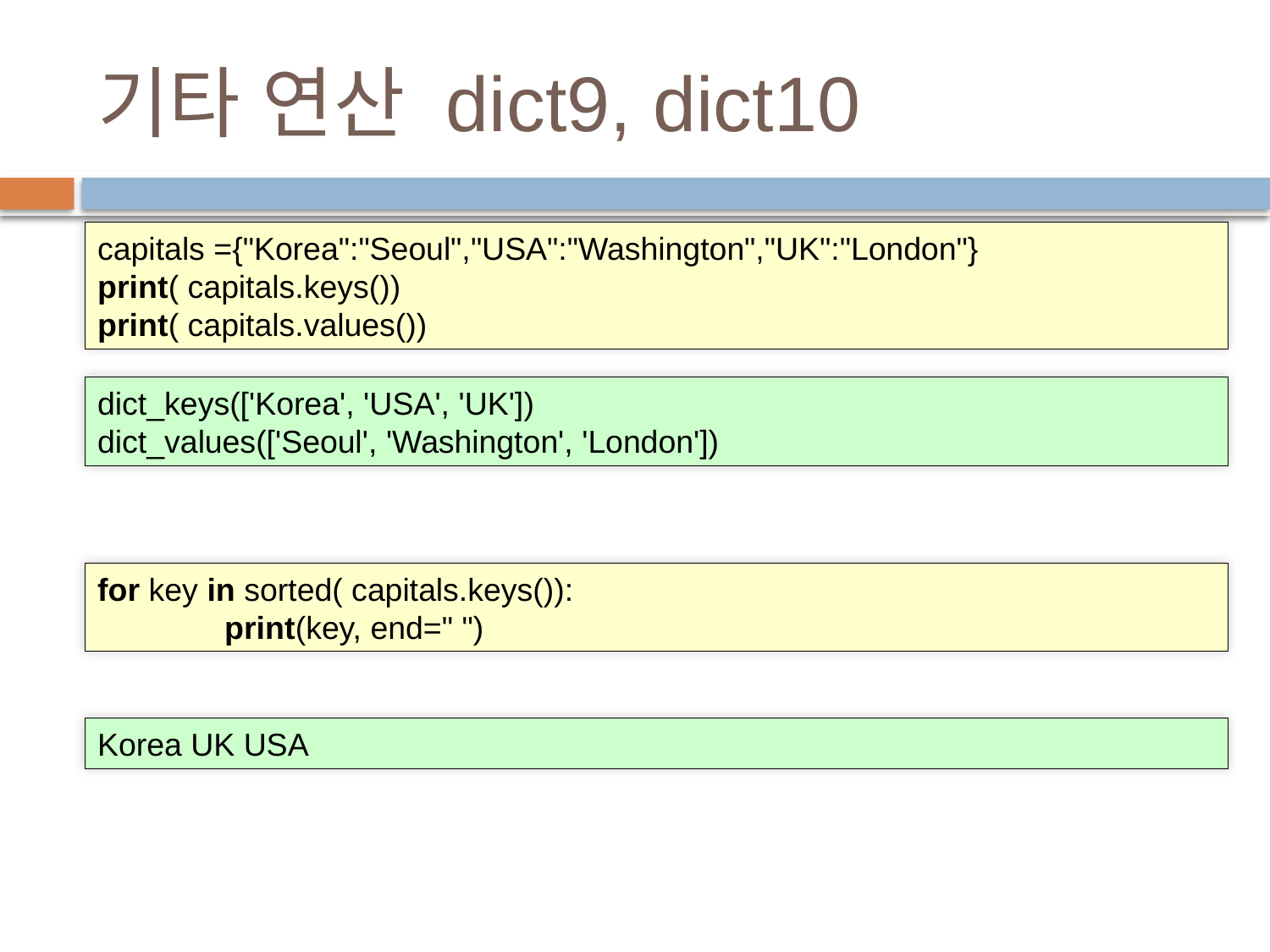

# 기타 연산 dict9, dict10

capitals ={"Korea":"Seoul","USA":"Washington","UK":"London"}
print( capitals.keys())
print( capitals.values())
dict_keys(['Korea', 'USA', 'UK'])
dict_values(['Seoul', 'Washington', 'London'])
for key in sorted( capitals.keys()):
	print(key, end=" ")
Korea UK USA